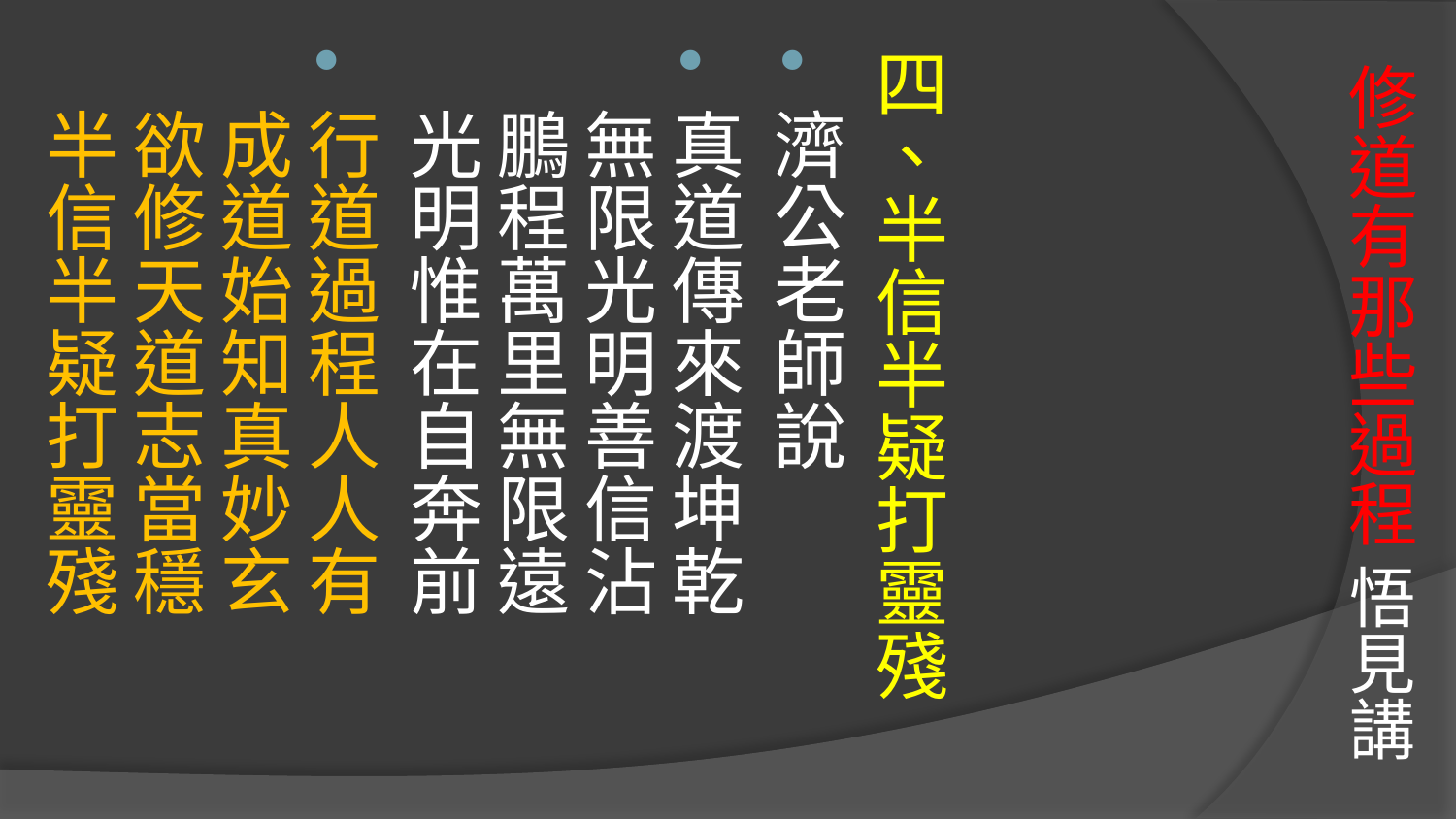

四、半信半疑打靈殘
濟公老師說
真道傳來渡坤乾　 
無限光明善信沾
鵬程萬里無限遠　 
光明惟在自奔前
行道過程人人有　 
成道始知真妙玄
欲修天道志當穩　 
半信半疑打靈殘
# 修道有那些過程 悟見講